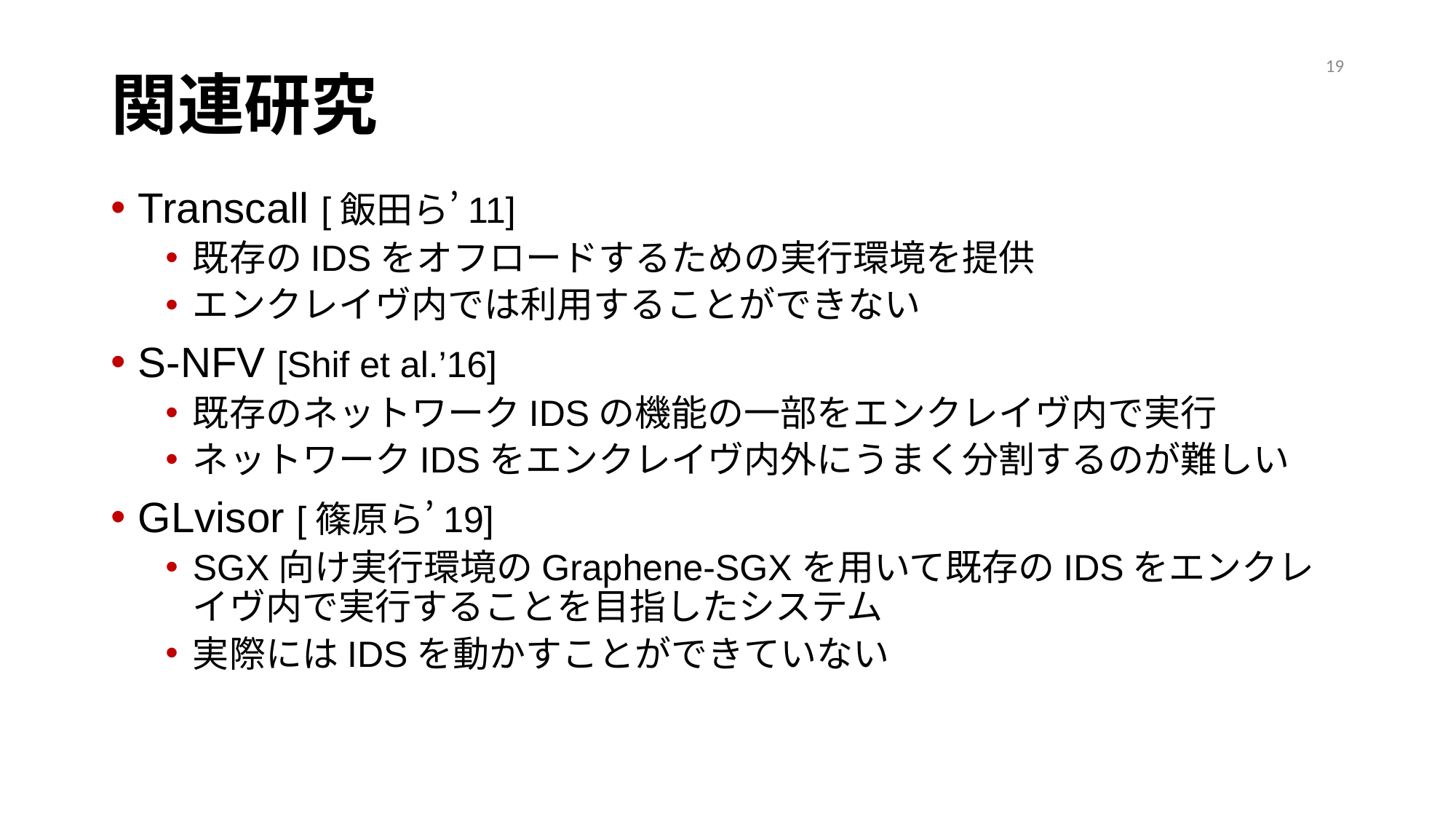

19
# 関連研究
Transcall [飯田ら’11]
既存のIDSをオフロードするための実行環境を提供
エンクレイヴ内では利用することができない
S-NFV [Shif et al.’16]
既存のネットワークIDSの機能の一部をエンクレイヴ内で実行
ネットワークIDSをエンクレイヴ内外にうまく分割するのが難しい
GLvisor [篠原ら’19]
SGX向け実行環境のGraphene-SGXを用いて既存のIDSをエンクレイヴ内で実行することを目指したシステム
実際にはIDSを動かすことができていない